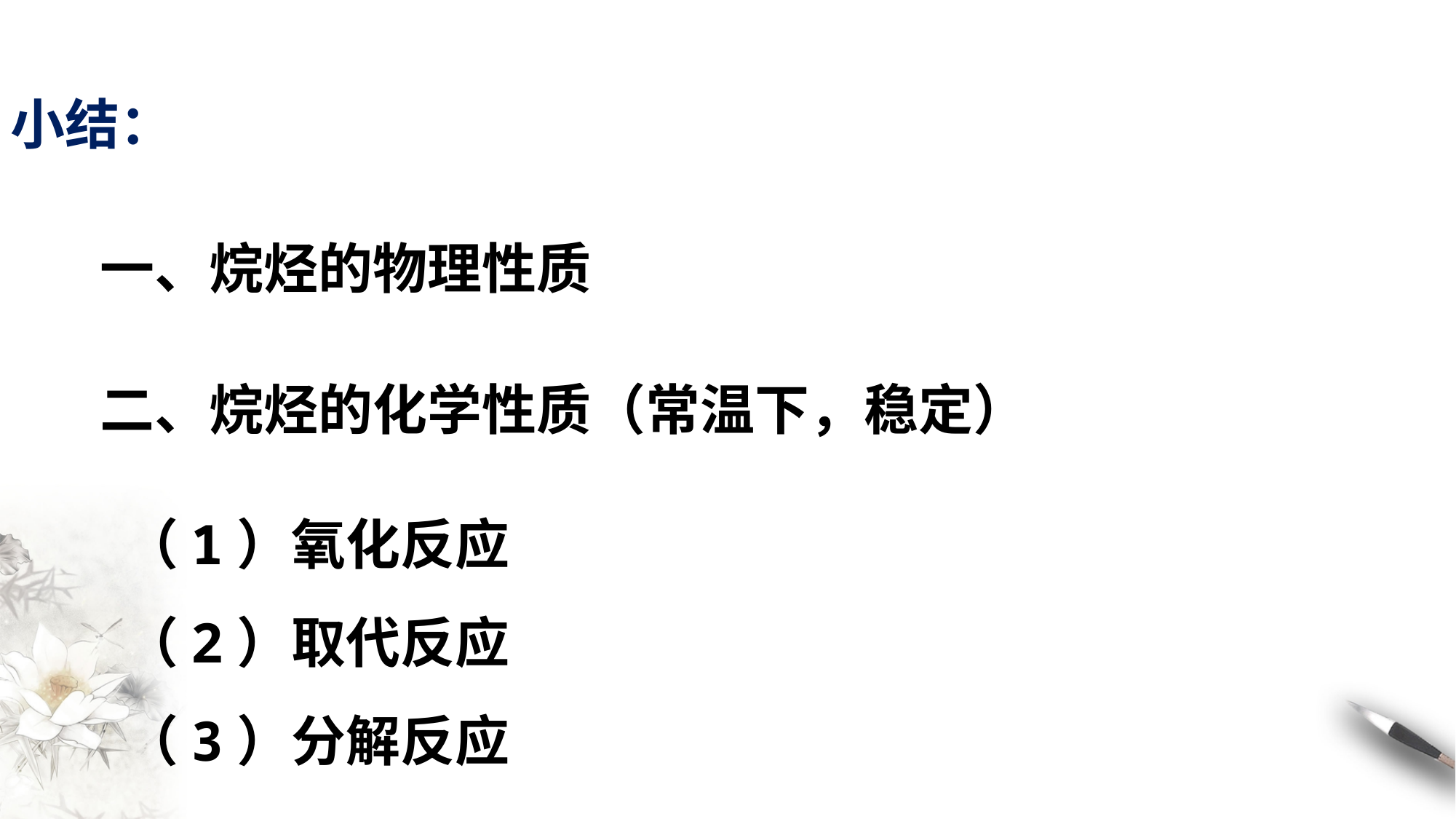

小结：
一、烷烃的物理性质
二、烷烃的化学性质（常温下，稳定）
（1）氧化反应
（2）取代反应
（3）分解反应